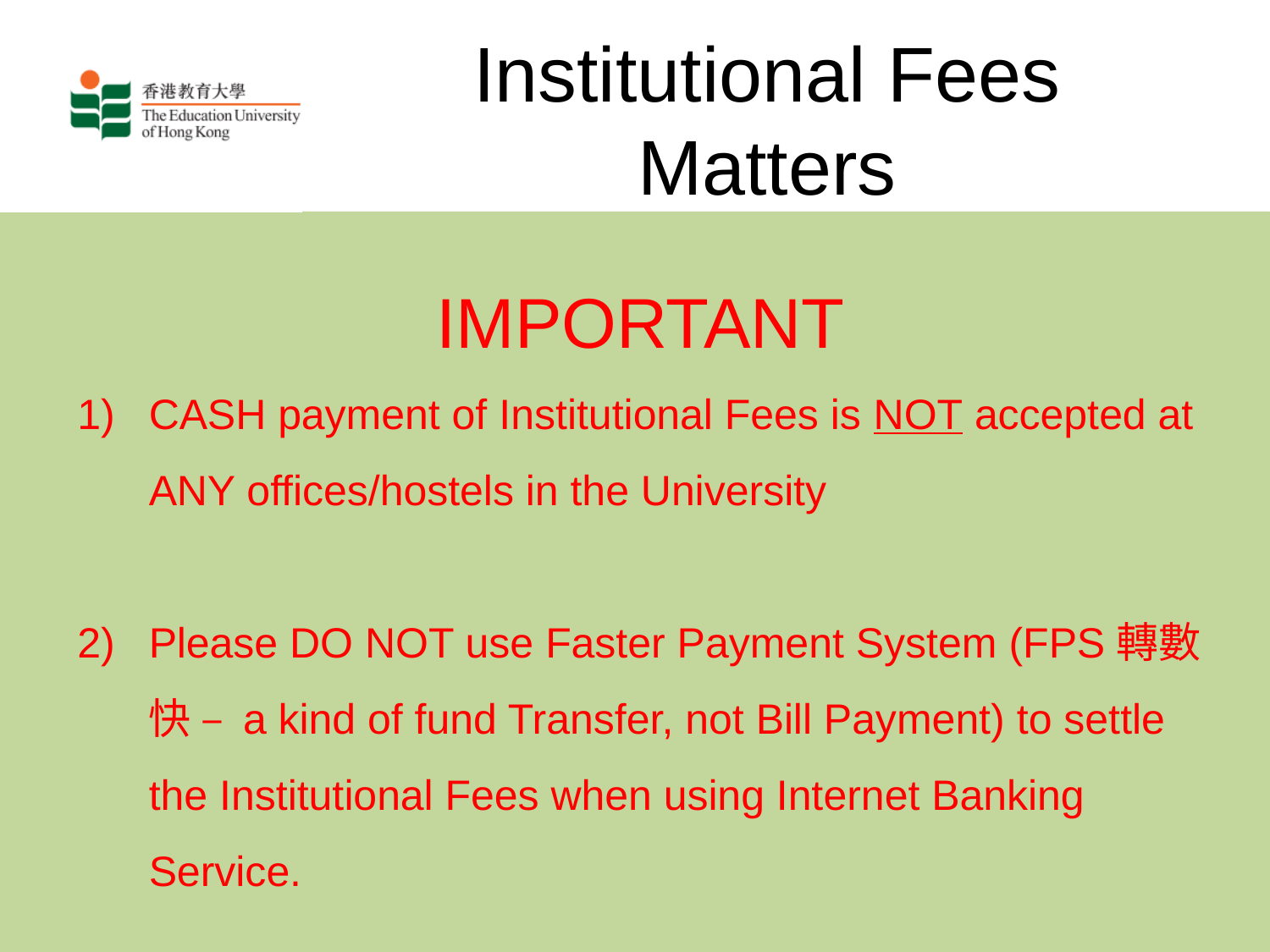

# Institutional Fees Matters
 IMPORTANT
CASH payment of Institutional Fees is NOT accepted at ANY offices/hostels in the University

Please DO NOT use Faster Payment System (FPS轉數快 – a kind of fund Transfer, not Bill Payment) to settle the Institutional Fees when using Internet Banking Service.